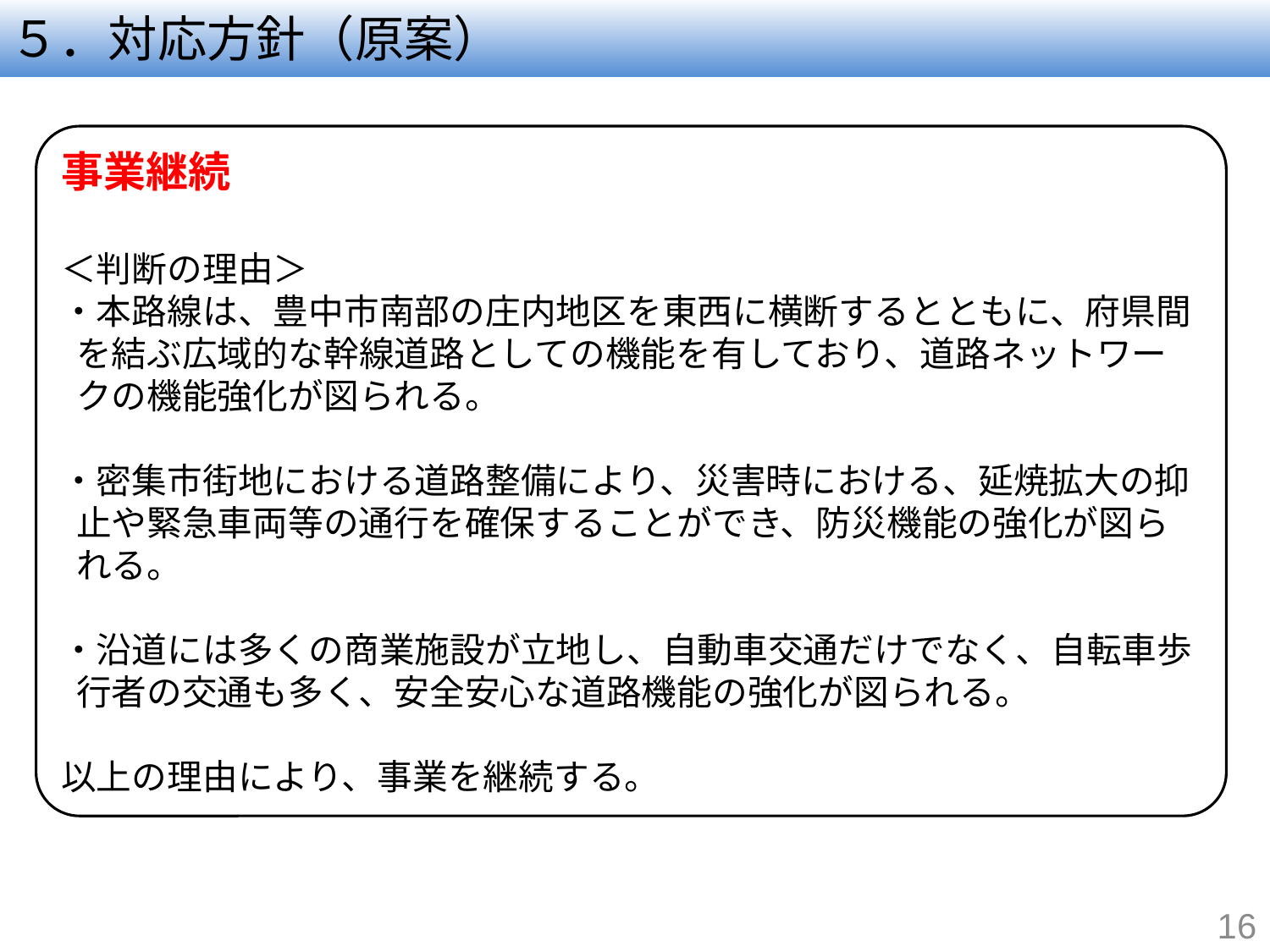

# ５．対応方針（原案）
事業継続

＜判断の理由＞
・本路線は、豊中市南部の庄内地区を東西に横断するとともに、府県間を結ぶ広域的な幹線道路としての機能を有しており、道路ネットワークの機能強化が図られる。

・密集市街地における道路整備により、災害時における、延焼拡大の抑止や緊急車両等の通行を確保することができ、防災機能の強化が図られる。

・沿道には多くの商業施設が立地し、自動車交通だけでなく、自転車歩行者の交通も多く、安全安心な道路機能の強化が図られる。

以上の理由により、事業を継続する。

16